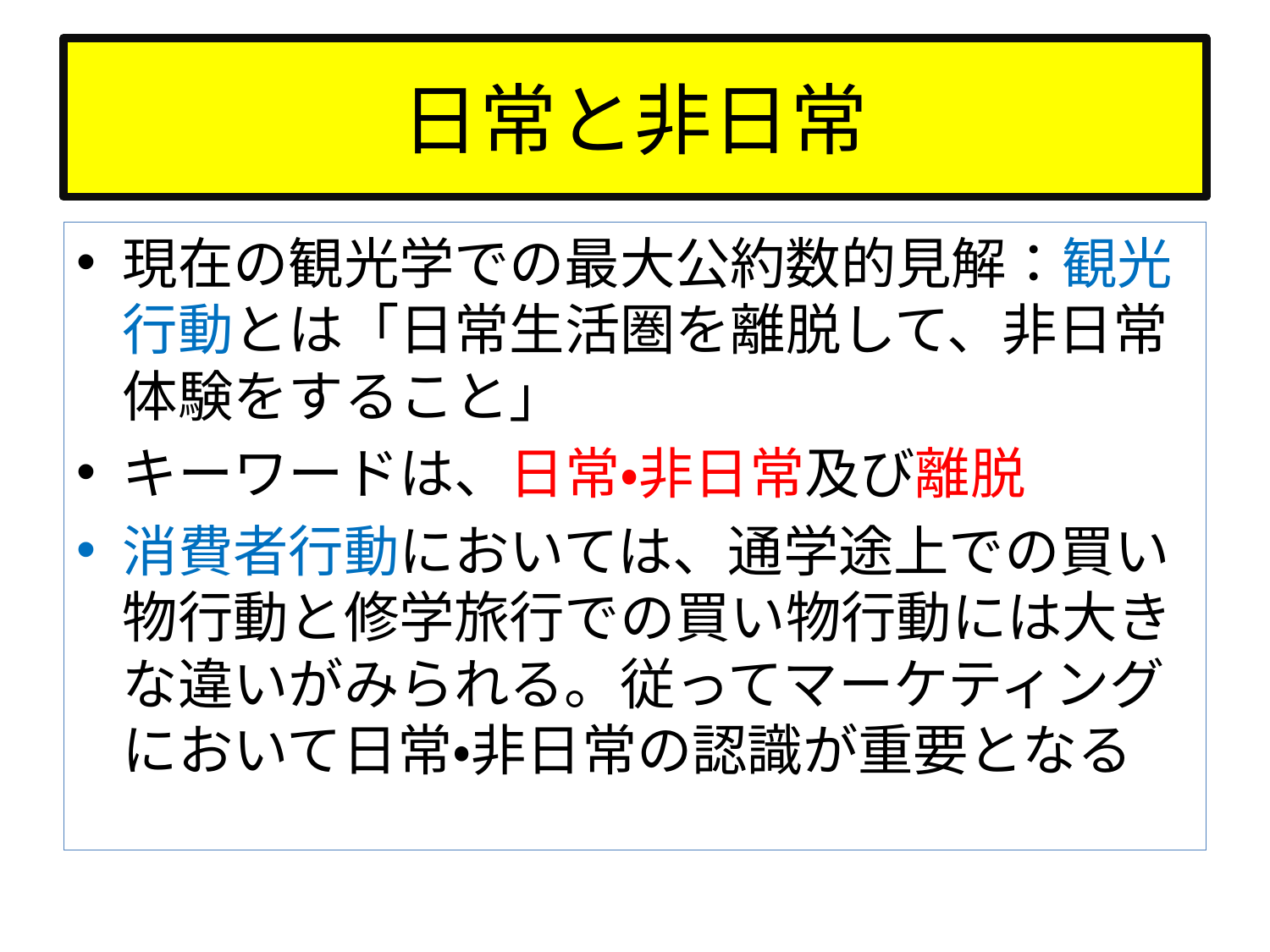

# 日常と非日常
現在の観光学での最大公約数的見解：観光行動とは「日常生活圏を離脱して、非日常体験をすること」
キーワードは、日常・非日常及び離脱
消費者行動においては、通学途上での買い物行動と修学旅行での買い物行動には大きな違いがみられる。従ってマーケティングにおいて日常・非日常の認識が重要となる